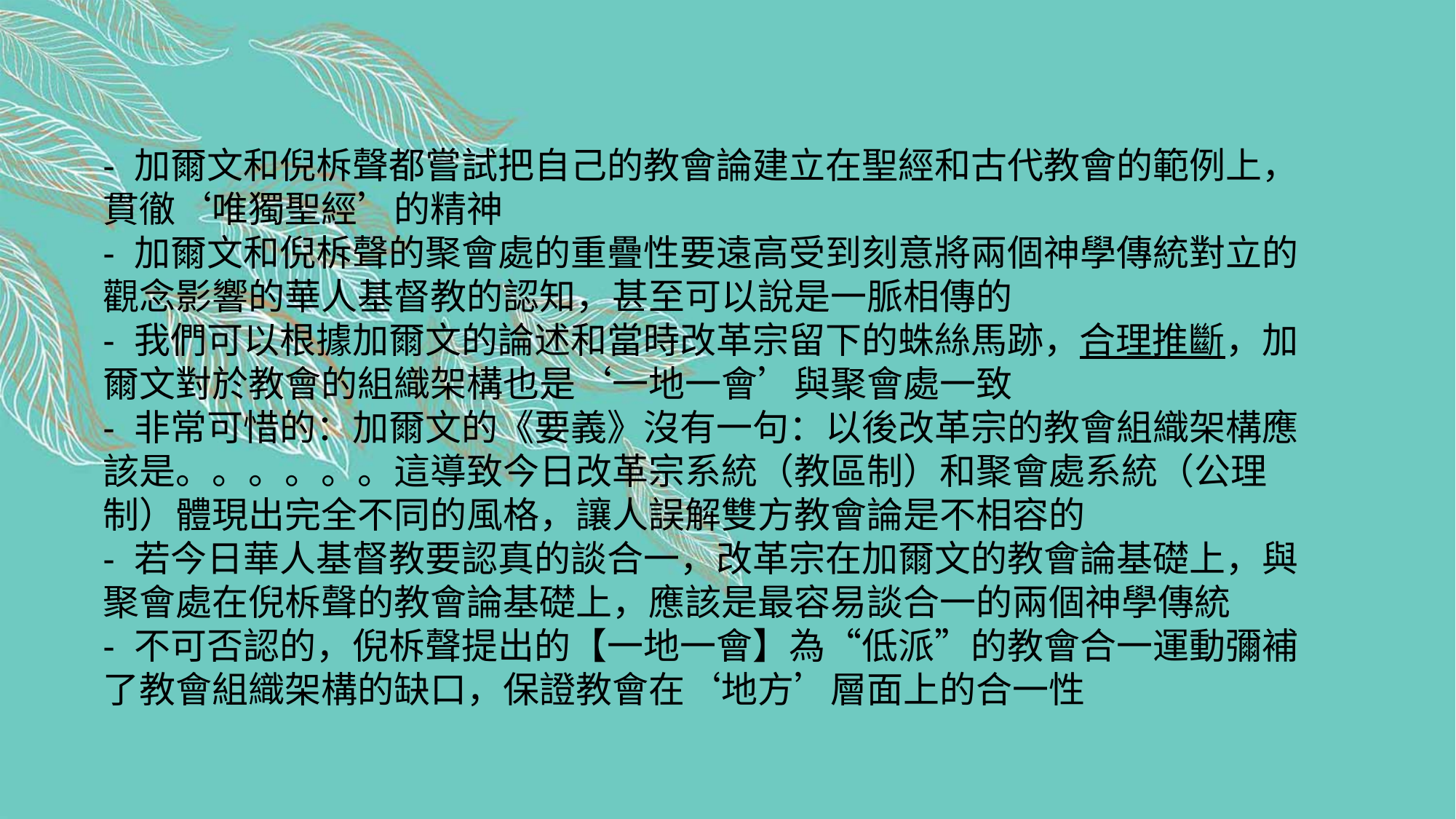

- 加爾文和倪柝聲都嘗試把自己的教會論建立在聖經和古代教會的範例上，貫徹‘唯獨聖經’的精神
- 加爾文和倪柝聲的聚會處的重疊性要遠高受到刻意將兩個神學傳統對立的觀念影響的華人基督教的認知，甚至可以說是一脈相傳的
- 我們可以根據加爾文的論述和當時改革宗留下的蛛絲馬跡，合理推斷，加爾文對於教會的組織架構也是‘一地一會’與聚會處一致
- 非常可惜的：加爾文的《要義》沒有一句：以後改革宗的教會組織架構應該是。。。。。。這導致今日改革宗系統（教區制）和聚會處系統（公理制）體現出完全不同的風格，讓人誤解雙方教會論是不相容的
- 若今日華人基督教要認真的談合一，改革宗在加爾文的教會論基礎上，與聚會處在倪柝聲的教會論基礎上，應該是最容易談合一的兩個神學傳統
- 不可否認的，倪柝聲提出的【一地一會】為“低派”的教會合一運動彌補了教會組織架構的缺口，保證教會在‘地方’層面上的合一性